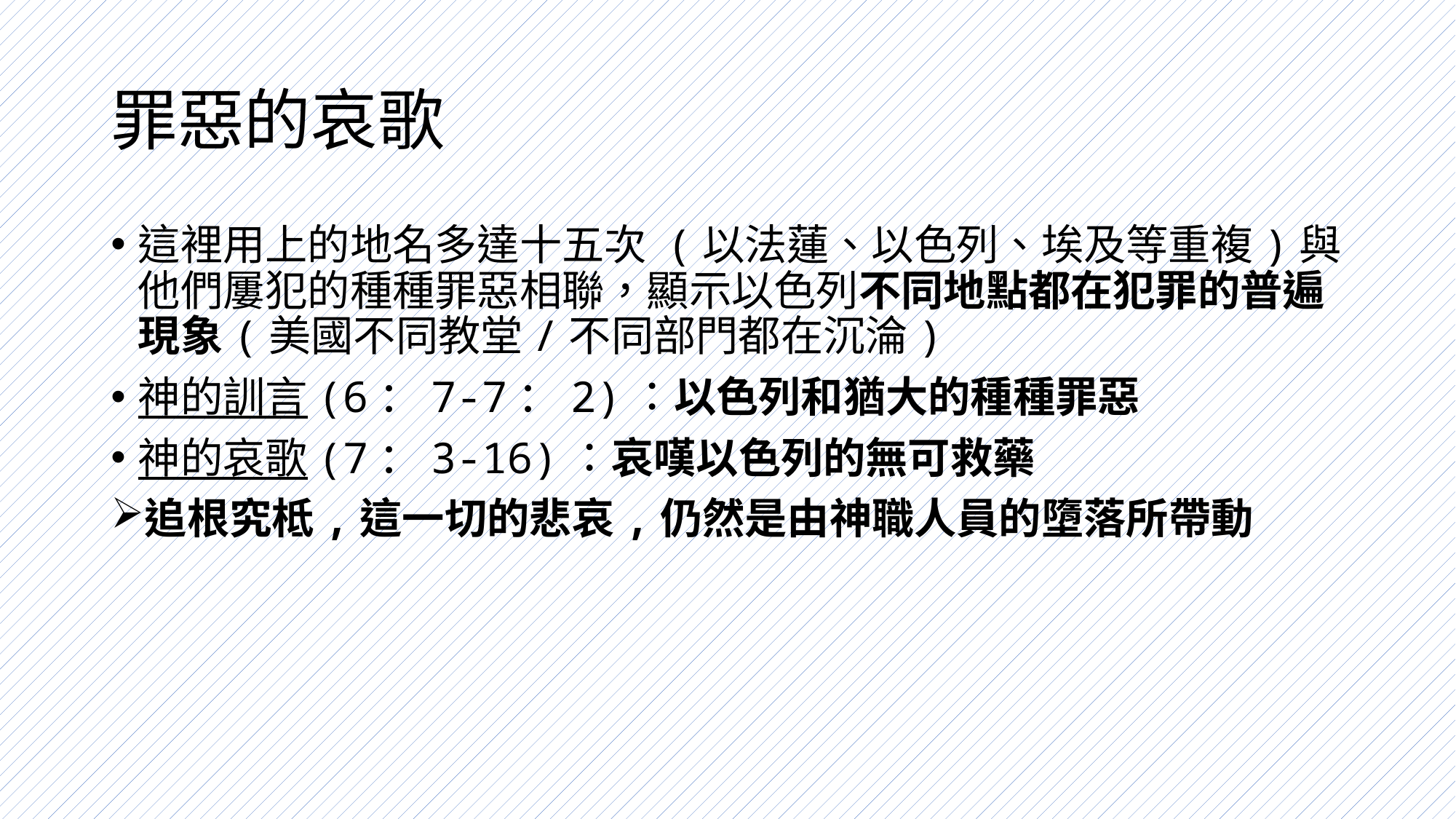

# 罪惡的哀歌
這裡用上的地名多達十五次 (以法蓮、以色列、埃及等重複)與他們屢犯的種種罪惡相聯，顯示以色列不同地點都在犯罪的普遍現象(美國不同教堂/不同部門都在沉淪)
神的訓言(6：7-7：2)：以色列和猶大的種種罪惡
神的哀歌(7：3-16)：哀嘆以色列的無可救藥
追根究柢,這一切的悲哀,仍然是由神職人員的墮落所帶動